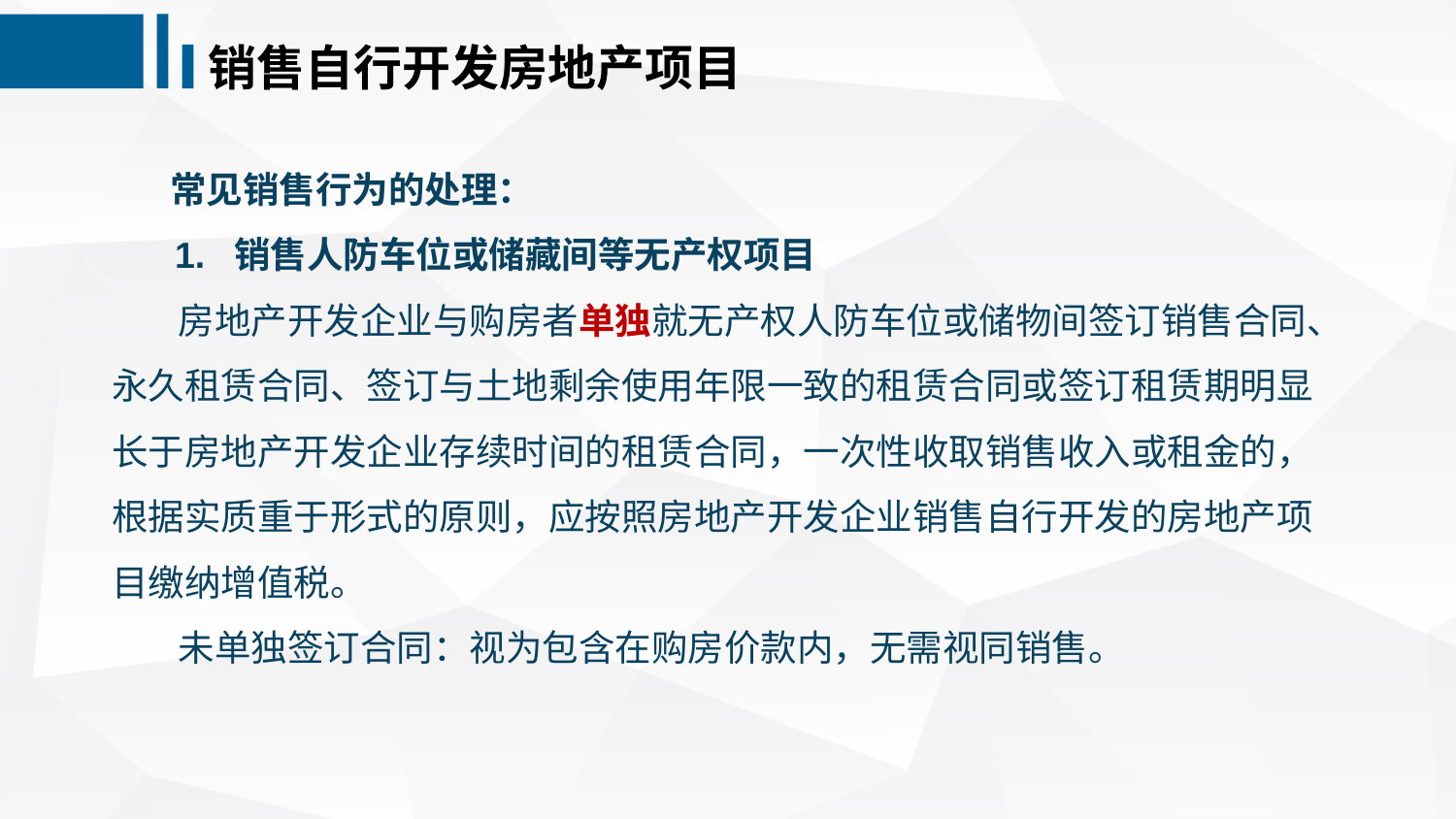

销售自行开发房地产项目
      常见销售行为的处理：
       1.  销售人防车位或储藏间等无产权项目
       房地产开发企业与购房者单独就无产权人防车位或储物间签订销售合同、永久租赁合同、签订与土地剩余使用年限一致的租赁合同或签订租赁期明显长于房地产开发企业存续时间的租赁合同，一次性收取销售收入或租金的，根据实质重于形式的原则，应按照房地产开发企业销售自行开发的房地产项目缴纳增值税。
       未单独签订合同：视为包含在购房价款内，无需视同销售。
28